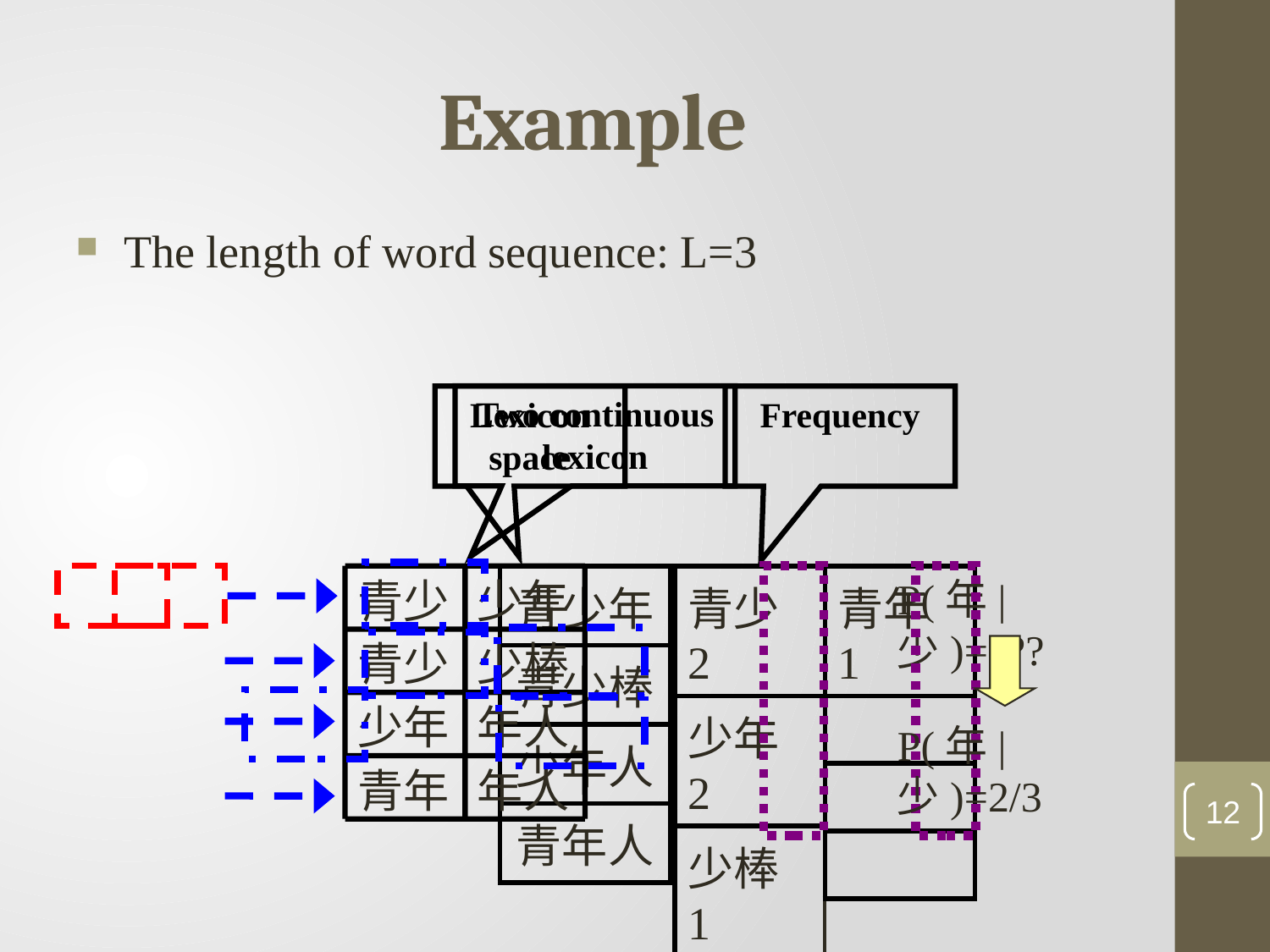

# Example
The length of word sequence: L=3
Two continuous lexicon
Lexicon
space
Frequency

青少
少年
青少
少棒
少年
年人
青年
年人

| 青少年 |
| --- |
| 青少棒 |
| 少年人 |
| 青年人 |
| 青少2 |
| --- |
| 少年2 |
| 少棒1 |
| 年人2 |

| 青年1 |
| --- |
|  |
|  |
|  |
P(年|少)=???

P(年|少)=2/3

12